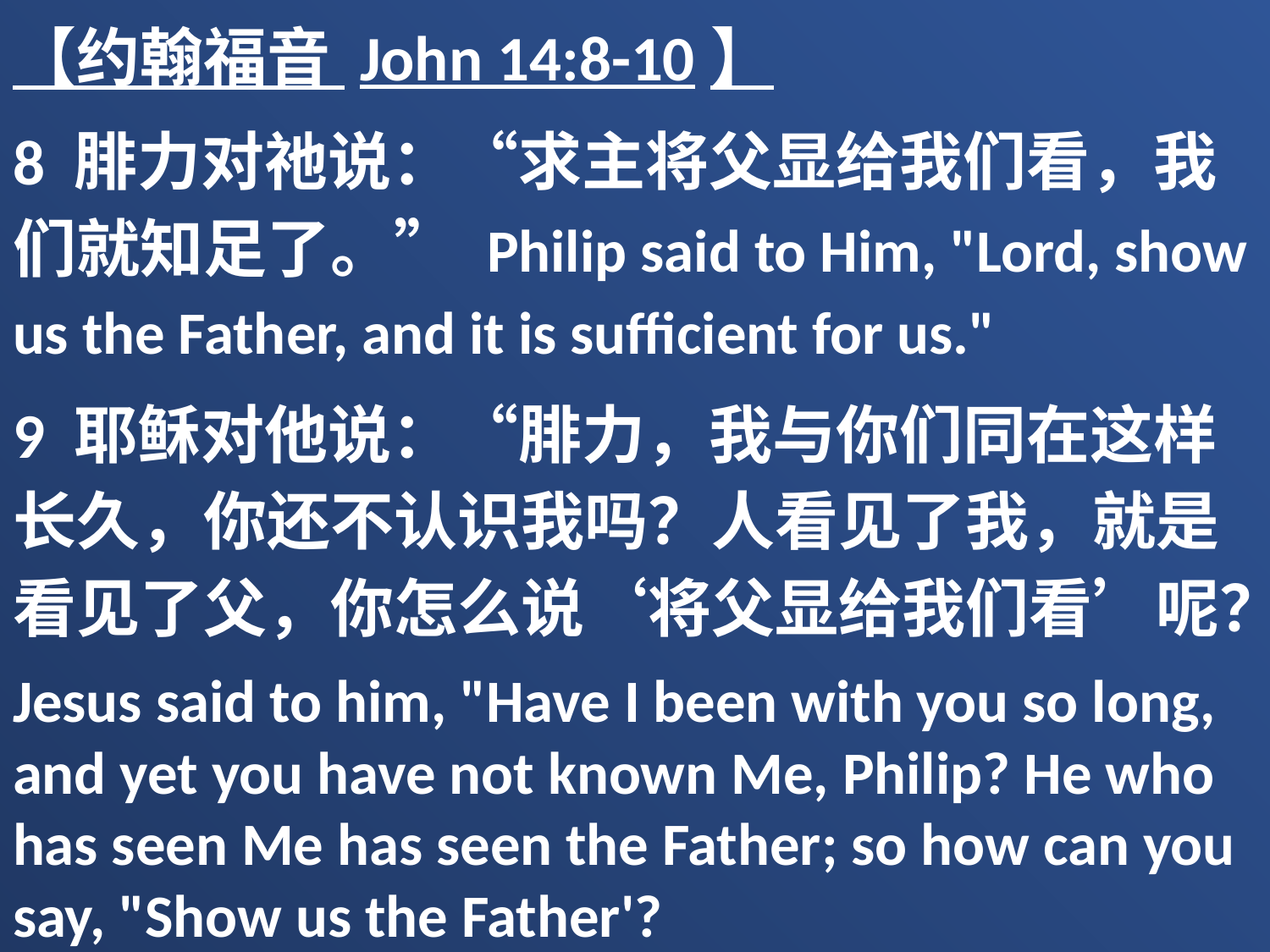

【约翰福音 John 14:8-10】
8 腓力对祂说：“求主将父显给我们看，我们就知足了。” Philip said to Him, "Lord, show us the Father, and it is sufficient for us."
9 耶稣对他说：“腓力，我与你们同在这样长久，你还不认识我吗？人看见了我，就是看见了父，你怎么说‘将父显给我们看’呢？
Jesus said to him, "Have I been with you so long, and yet you have not known Me, Philip? He who has seen Me has seen the Father; so how can you say, "Show us the Father'?